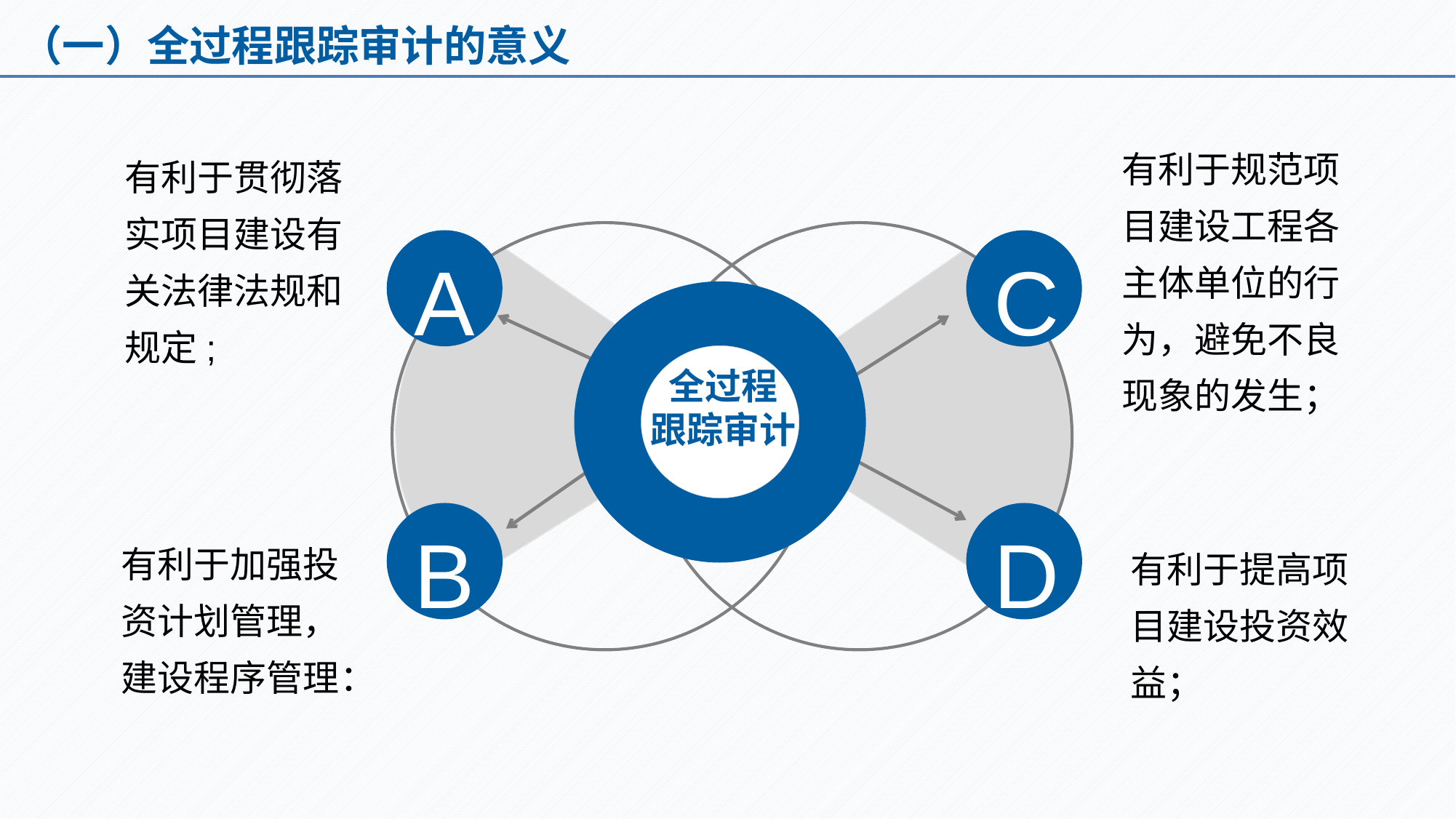

（一）全过程跟踪审计的意义
有利于规范项目建设工程各主体单位的行为，避免不良现象的发生；
有利于贯彻落实项目建设有关法律法规和规定;

A
C

全过程
跟踪审计
B
D
有利于加强投资计划管理，建设程序管理：
有利于提高项目建设投资效益；